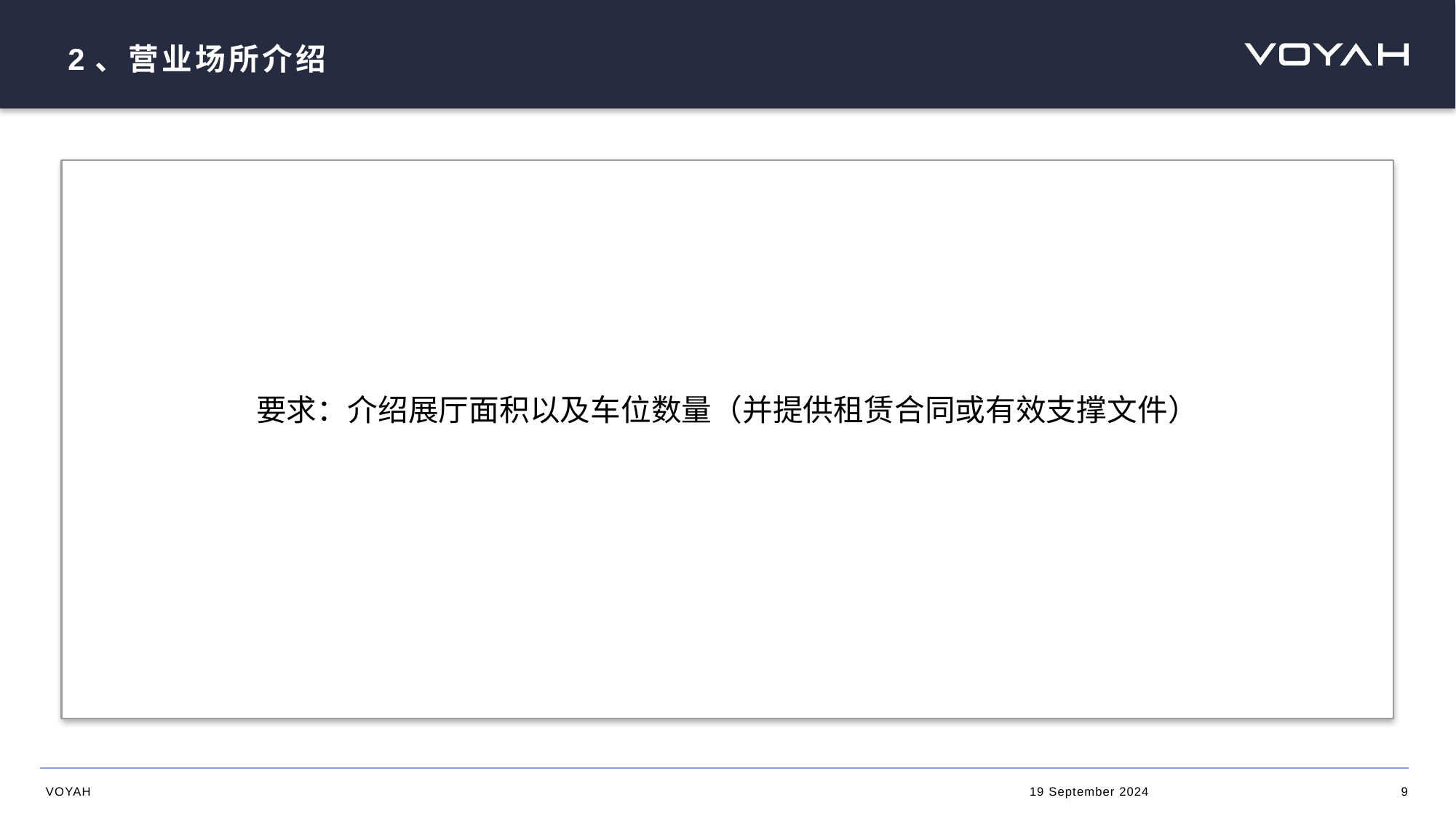

# 2、营业场所介绍

要求：介绍展厅面积以及车位数量（并提供租赁合同或有效支撑文件）